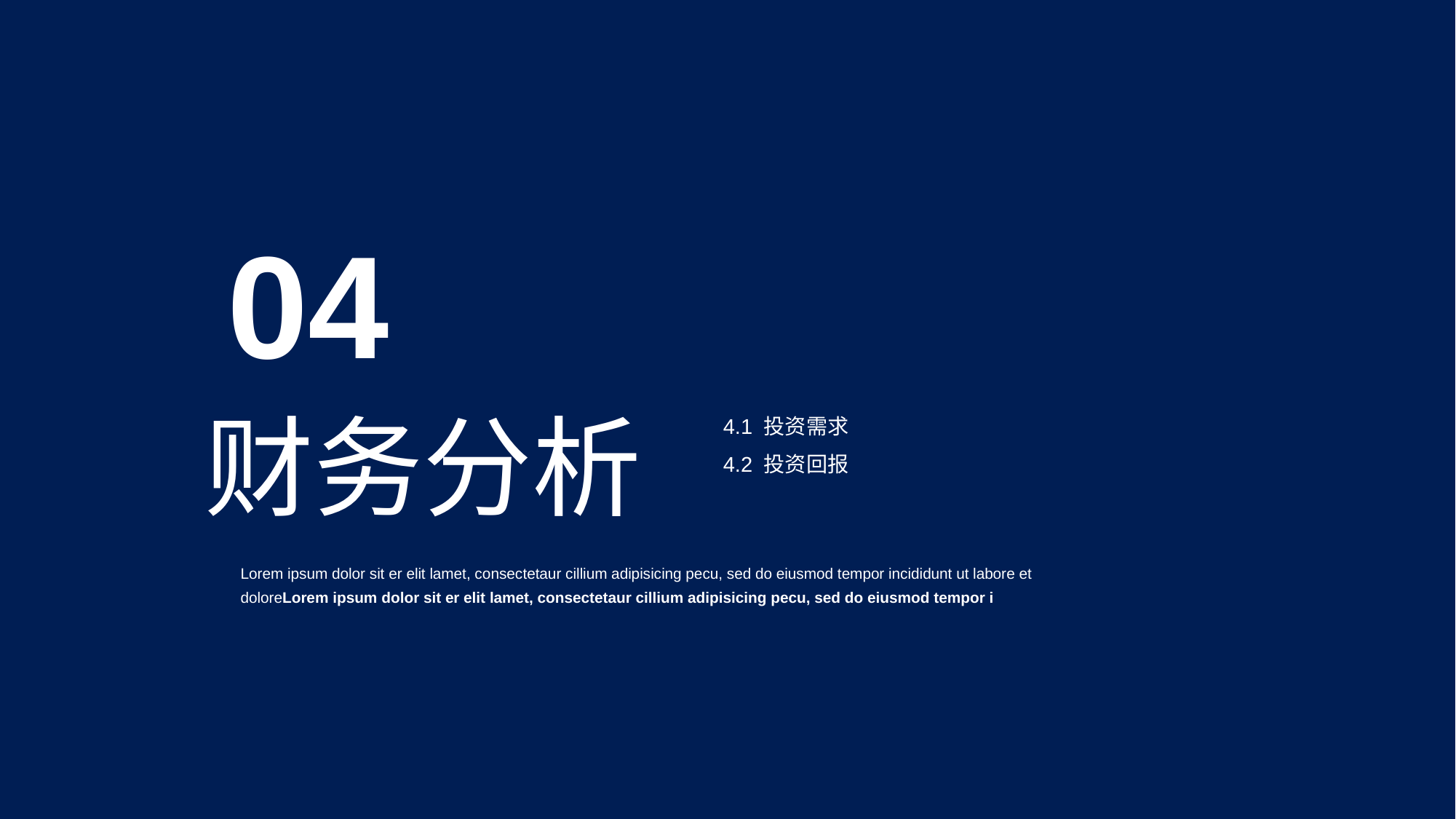

04
财务分析
Lorem ipsum dolor sit er elit lamet, consectetaur cillium adipisicing pecu, sed do eiusmod tempor incididunt ut labore et doloreLorem ipsum dolor sit er elit lamet, consectetaur cillium adipisicing pecu, sed do eiusmod tempor i
4.1 投资需求
4.2 投资回报